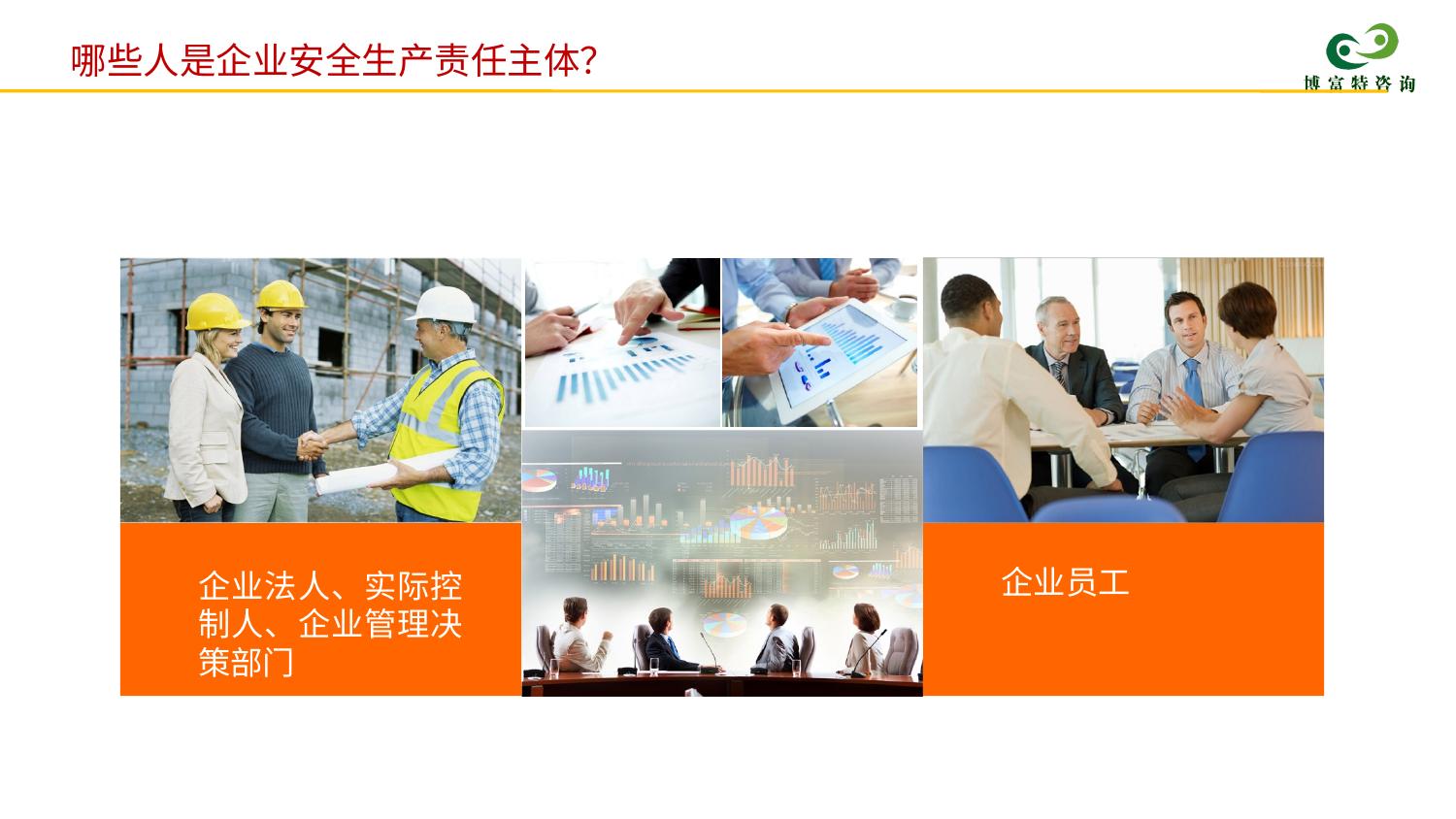

哪些人是企业安全生产责任主体？

企业法人、实际控制人、企业管理决策部门
企业员工